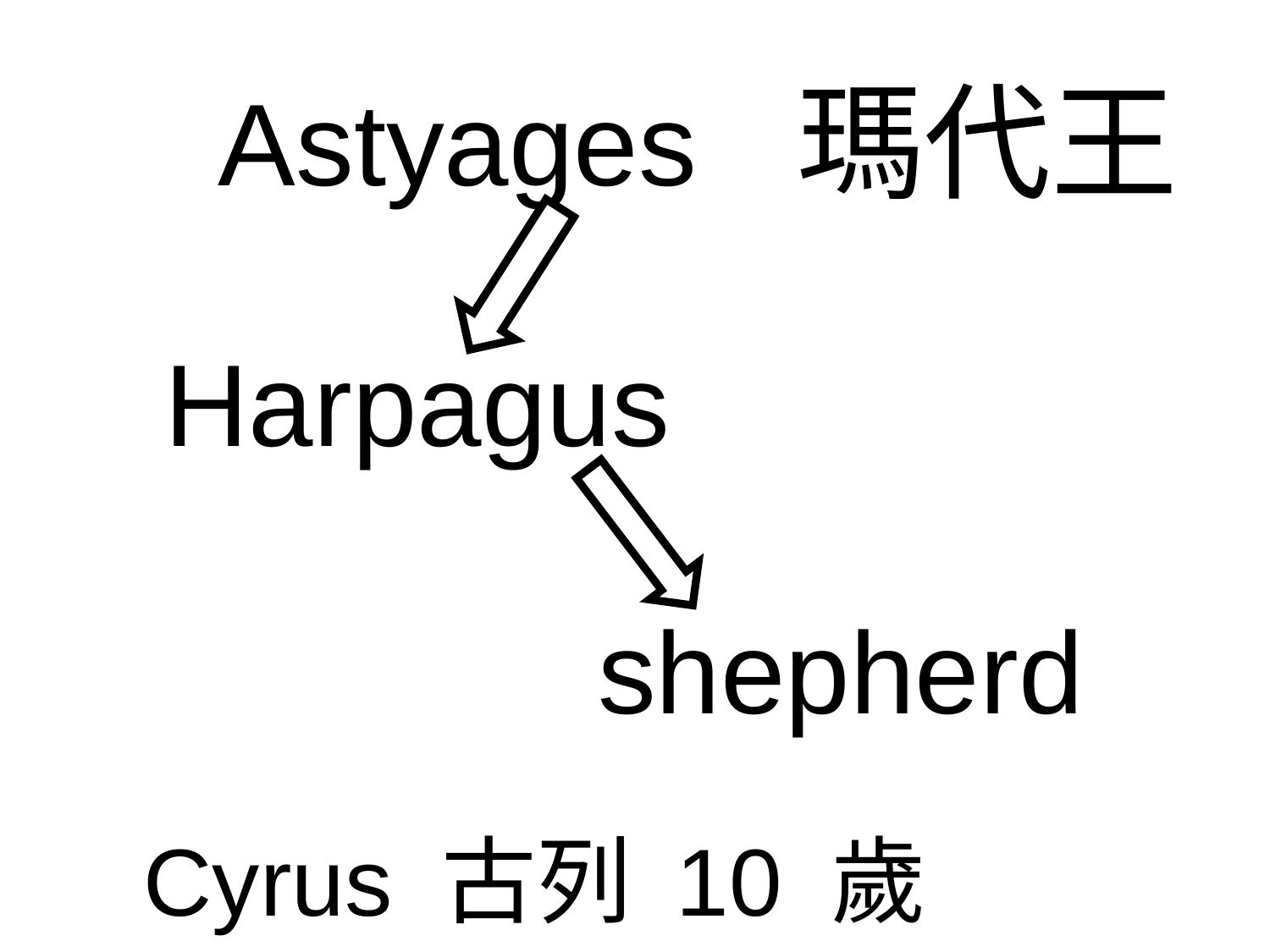

# Astyages
瑪代王

Harpagus

shepherd
牧羊人
Cyrus 古列 10 歲